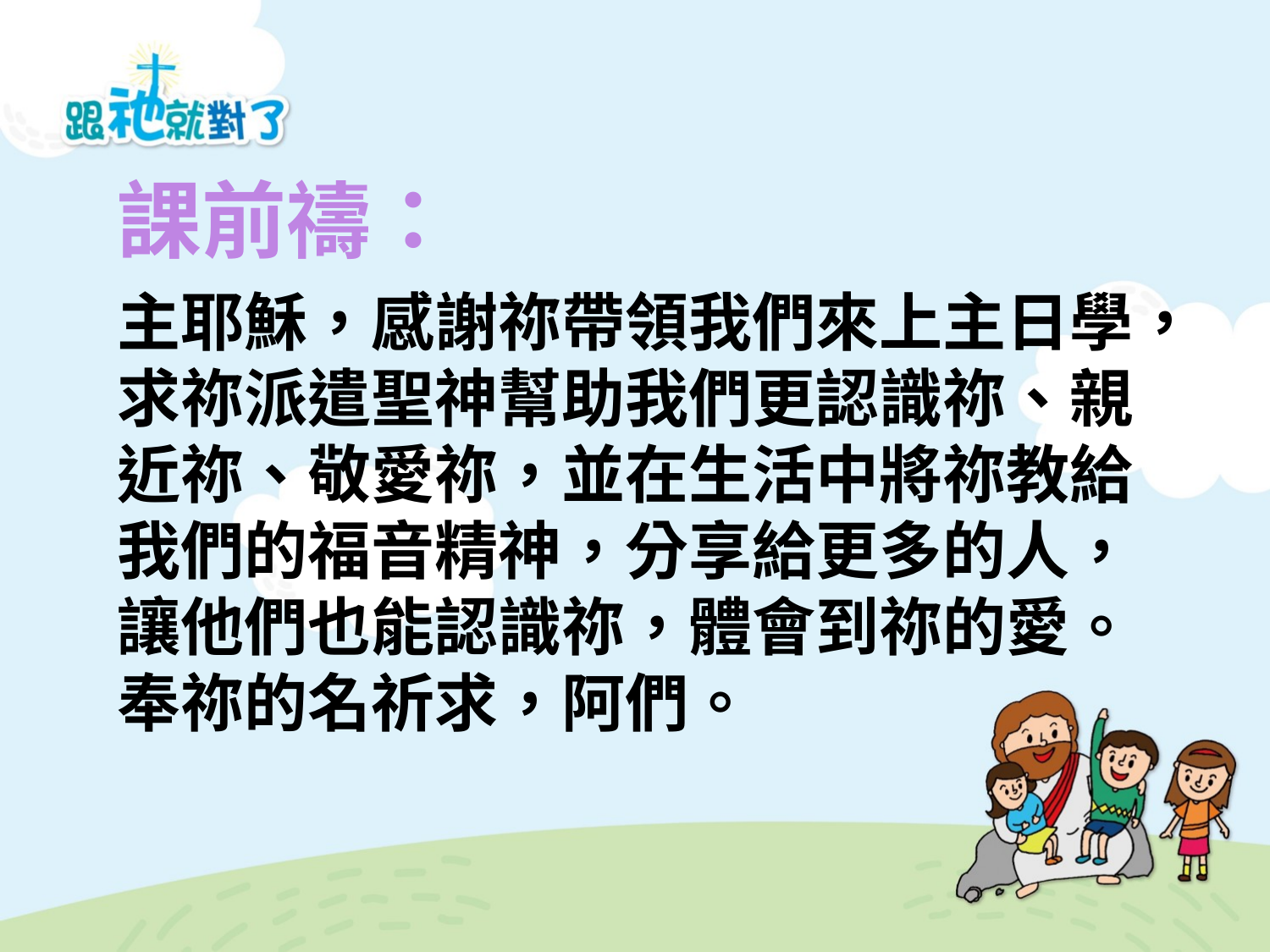

課前禱：
主耶穌，感謝祢帶領我們來上主日學，求祢派遣聖神幫助我們更認識祢、親近祢、敬愛祢，並在生活中將祢教給我們的福音精神，分享給更多的人，讓他們也能認識祢，體會到祢的愛。奉祢的名祈求，阿們。